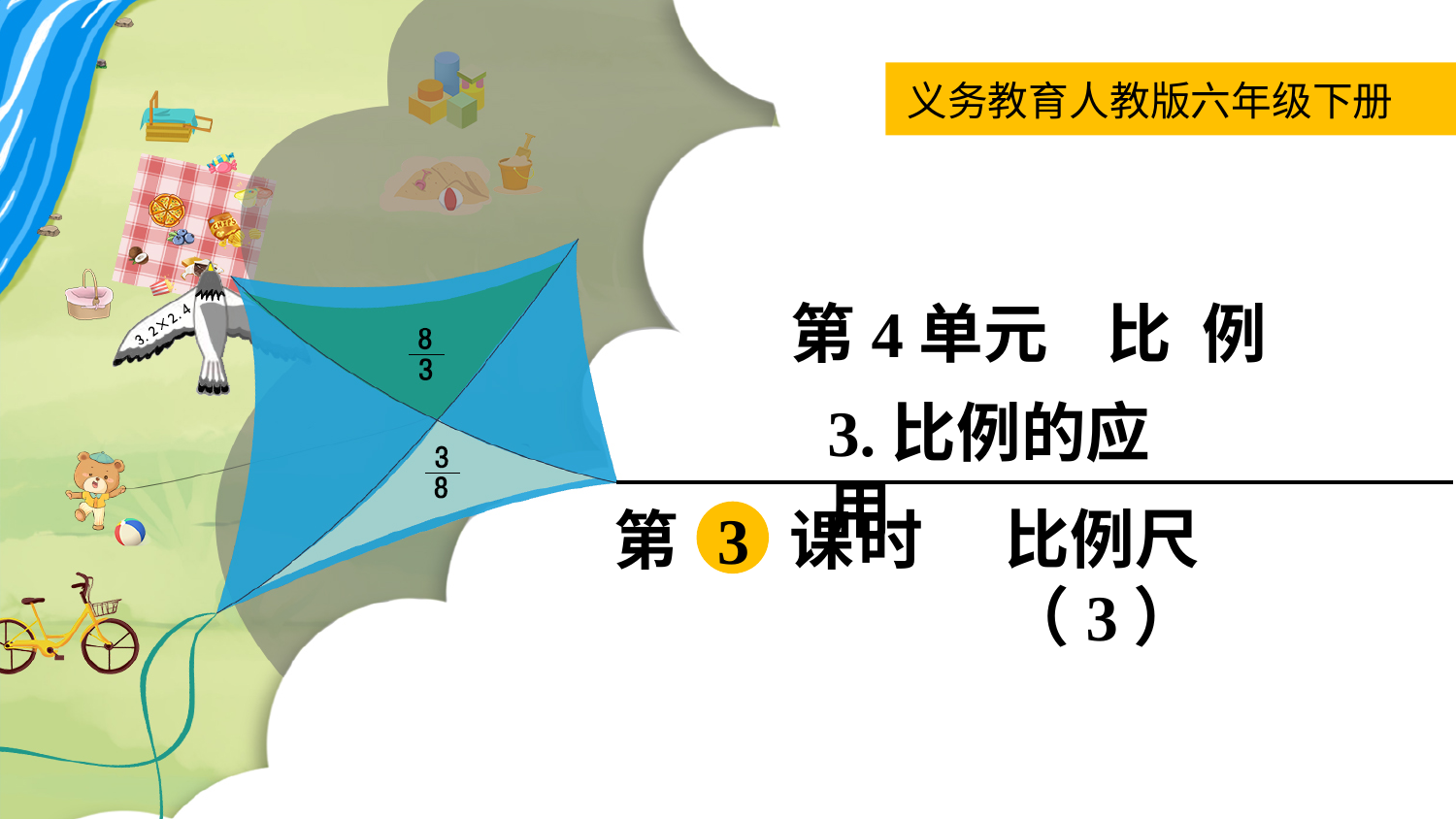

义务教育人教版六年级下册
第4单元    比  例
3.比例的应用
比例尺（3）
第 3 课时